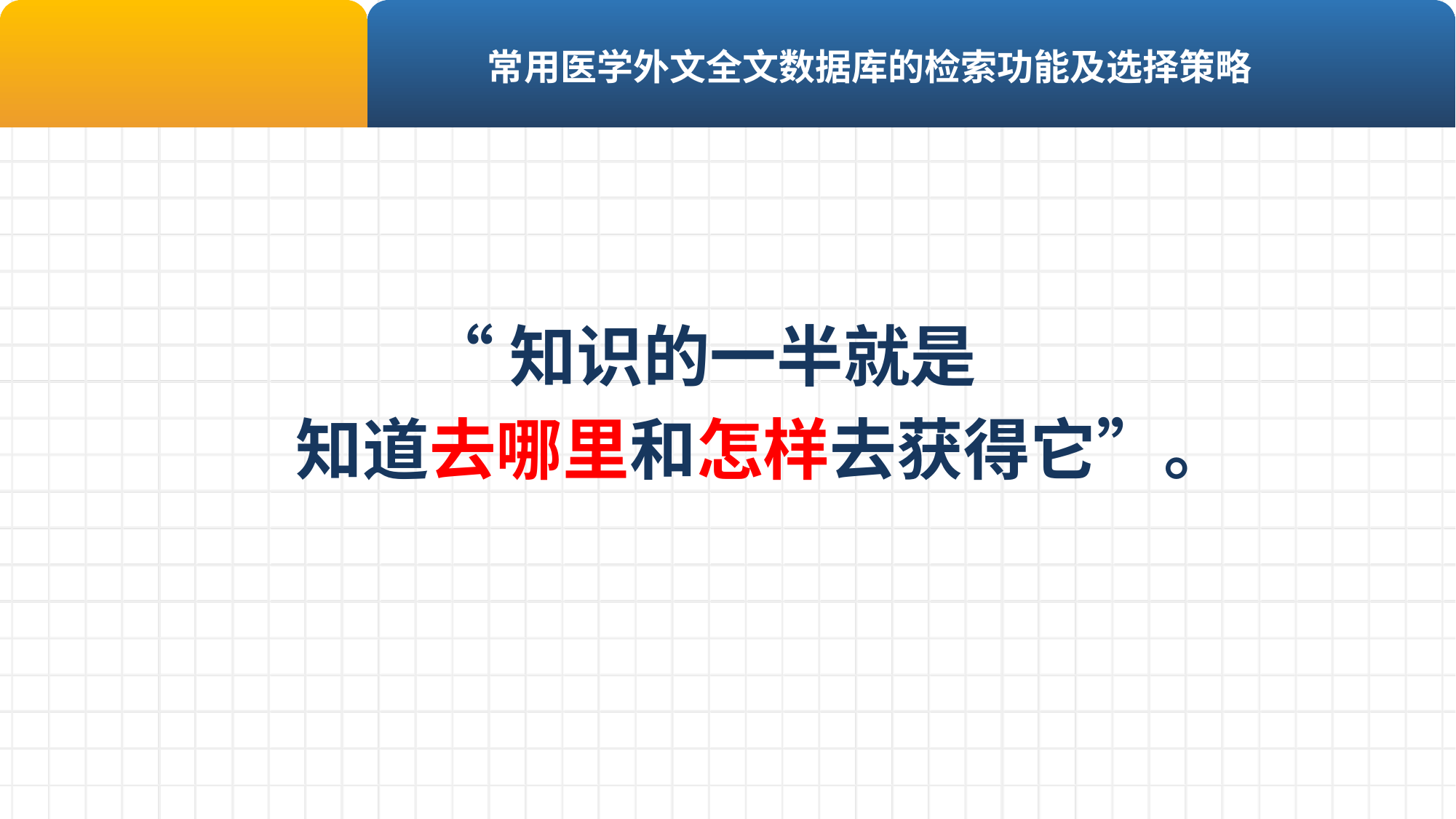

常用医学外文全文数据库的检索功能及选择策略
“知识的一半就是
       知道去哪里和怎样去获得它”。